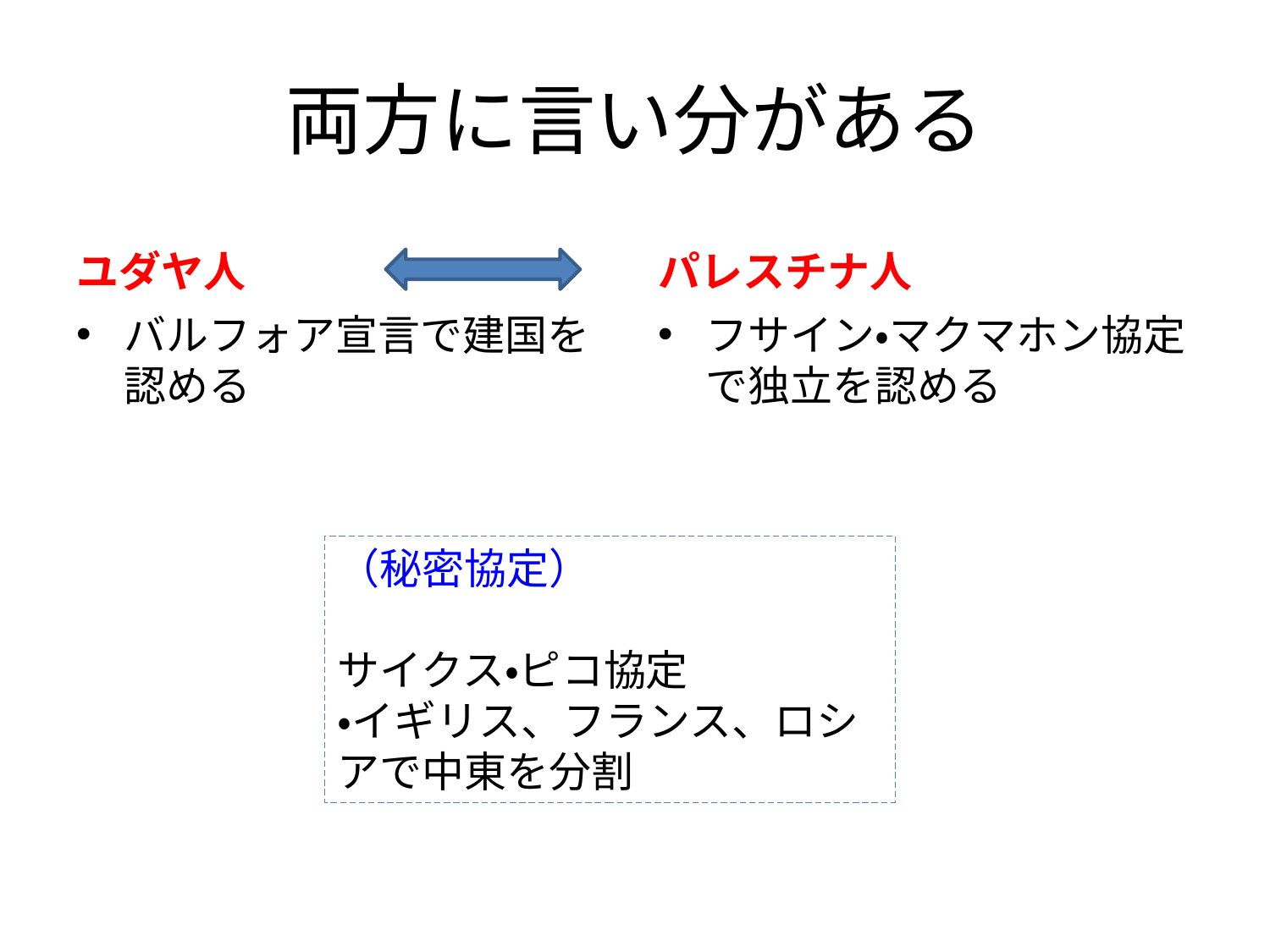

# 両方に言い分がある
ユダヤ人
パレスチナ人

バルフォア宣言で建国を認める
フサイン・マクマホン協定で独立を認める
（秘密協定）

サイクス・ピコ協定
・イギリス、フランス、ロシアで中東を分割